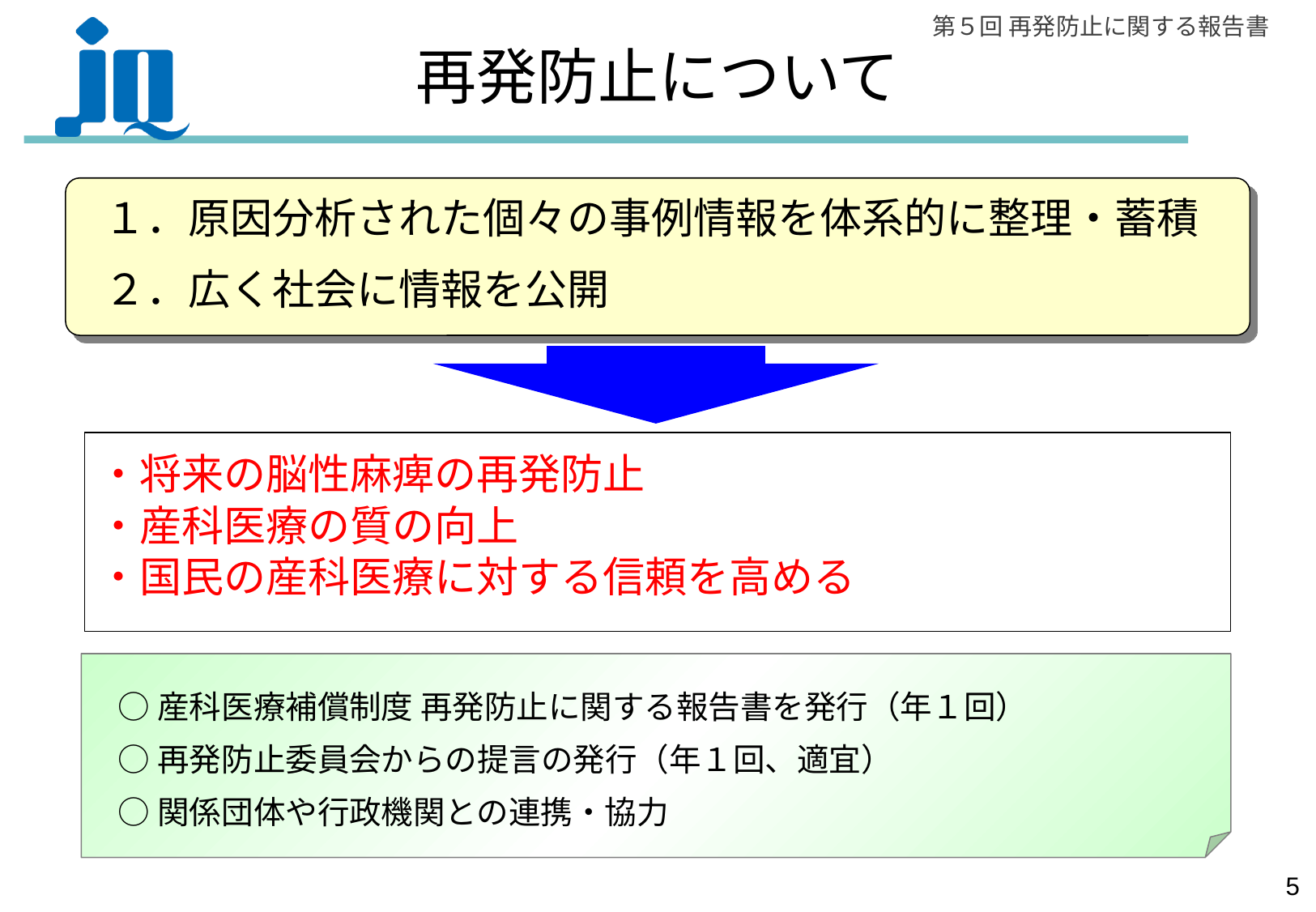

再発防止について

１．原因分析された個々の事例情報を体系的に整理・蓄積
２．広く社会に情報を公開

・将来の脳性麻痺の再発防止
・産科医療の質の向上
・国民の産科医療に対する信頼を高める

○産科医療補償制度 再発防止に関する報告書を発行（年１回）
○再発防止委員会からの提言の発行（年１回、適宜）
○関係団体や行政機関との連携・協力
5